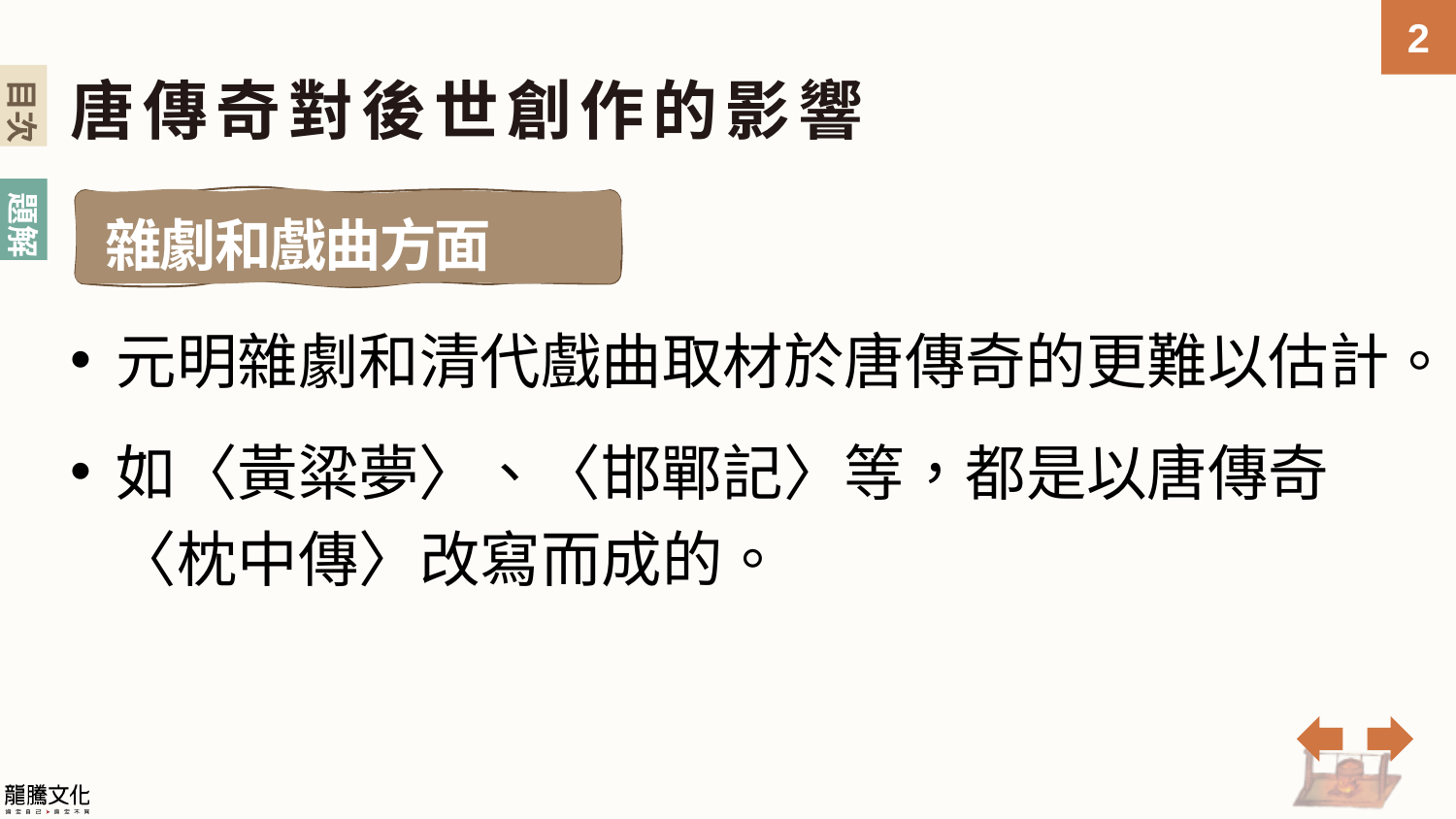

唐傳奇對後世創作的影響
雜劇和戲曲方面

元明雜劇和清代戲曲取材於唐傳奇的更難以估計。
如〈黃粱夢〉、〈邯鄲記〉等，都是以唐傳奇〈枕中傳〉改寫而成的。